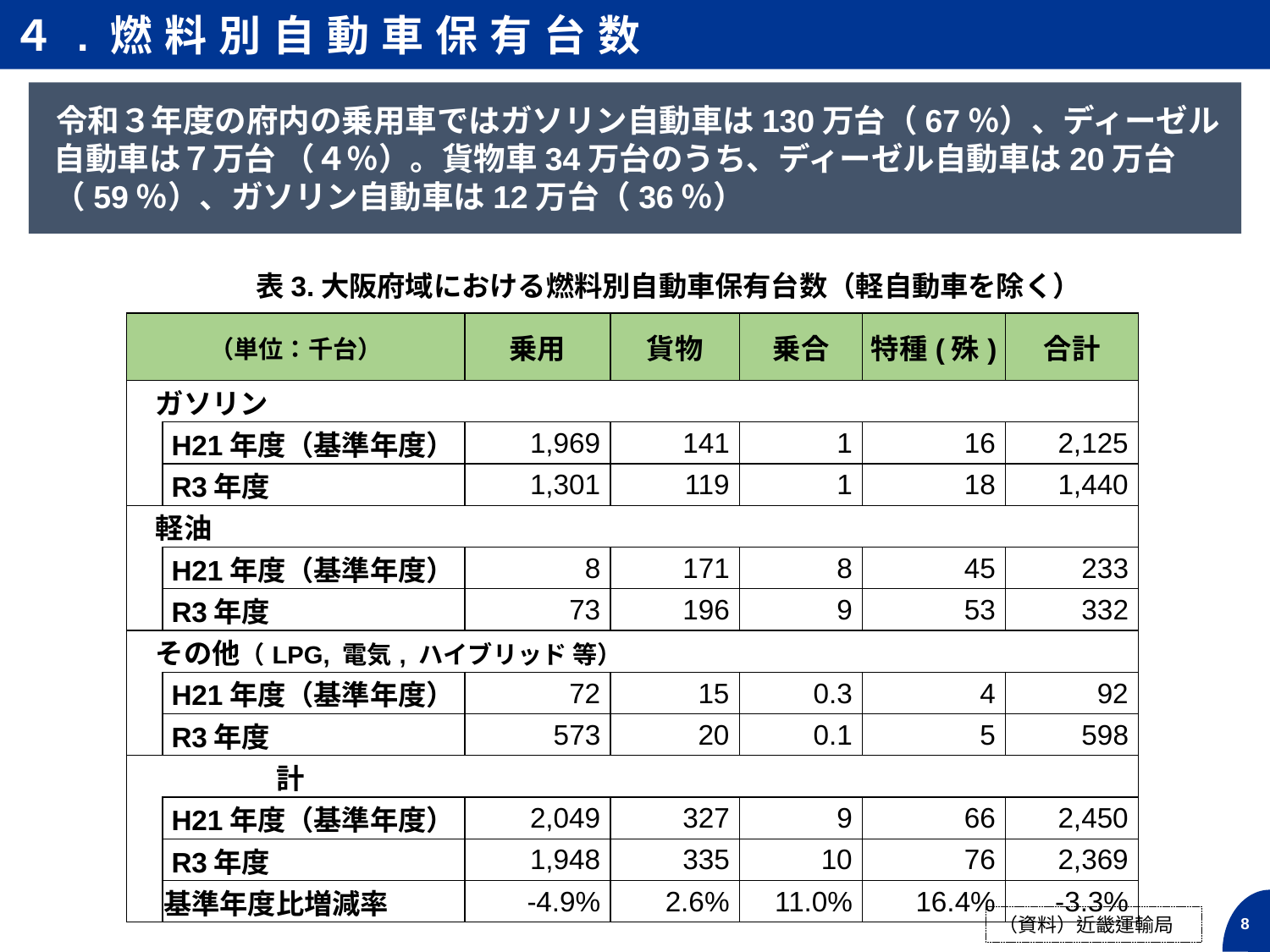

４.燃料別自動車保有台数
 令和３年度の府内の乗用車ではガソリン自動車は130万台（67％）、ディーゼル自動車は７万台 （４％）。貨物車34万台のうち、ディーゼル自動車は20万台（59％）、ガソリン自動車は12万台（36％）
表3.大阪府域における燃料別自動車保有台数（軽自動車を除く）
| （単位：千台） |  | 乗用 | 貨物 | 乗合 | 特種(殊) | 合計 |
| --- | --- | --- | --- | --- | --- | --- |
| ガソリン |  |  |  |  |  |  |
|  | H21年度（基準年度） | 1,969 | 141 | 1 | 16 | 2,125 |
|  | R3年度 | 1,301 | 119 | 1 | 18 | 1,440 |
| 軽油 |  |  |  |  |  |  |
|  | H21年度（基準年度） | 8 | 171 | 8 | 45 | 233 |
|  | R3年度 | 73 | 196 | 9 | 53 | 332 |
| その他（LPG, 電気, ハイブリッド 等） |  |  |  |  |  |  |
|  | H21年度（基準年度） | 72 | 15 | 0.3 | 4 | 92 |
|  | R3年度 | 573 | 20 | 0.1 | 5 | 598 |
| 計 |  |  |  |  |  |  |
|  | H21年度（基準年度） | 2,049 | 327 | 9 | 66 | 2,450 |
|  | R3年度 | 1,948 | 335 | 10 | 76 | 2,369 |
|  | 基準年度比増減率 | -4.9% | 2.6% | 11.0% | 16.4% | -3.3% |
（資料）近畿運輸局